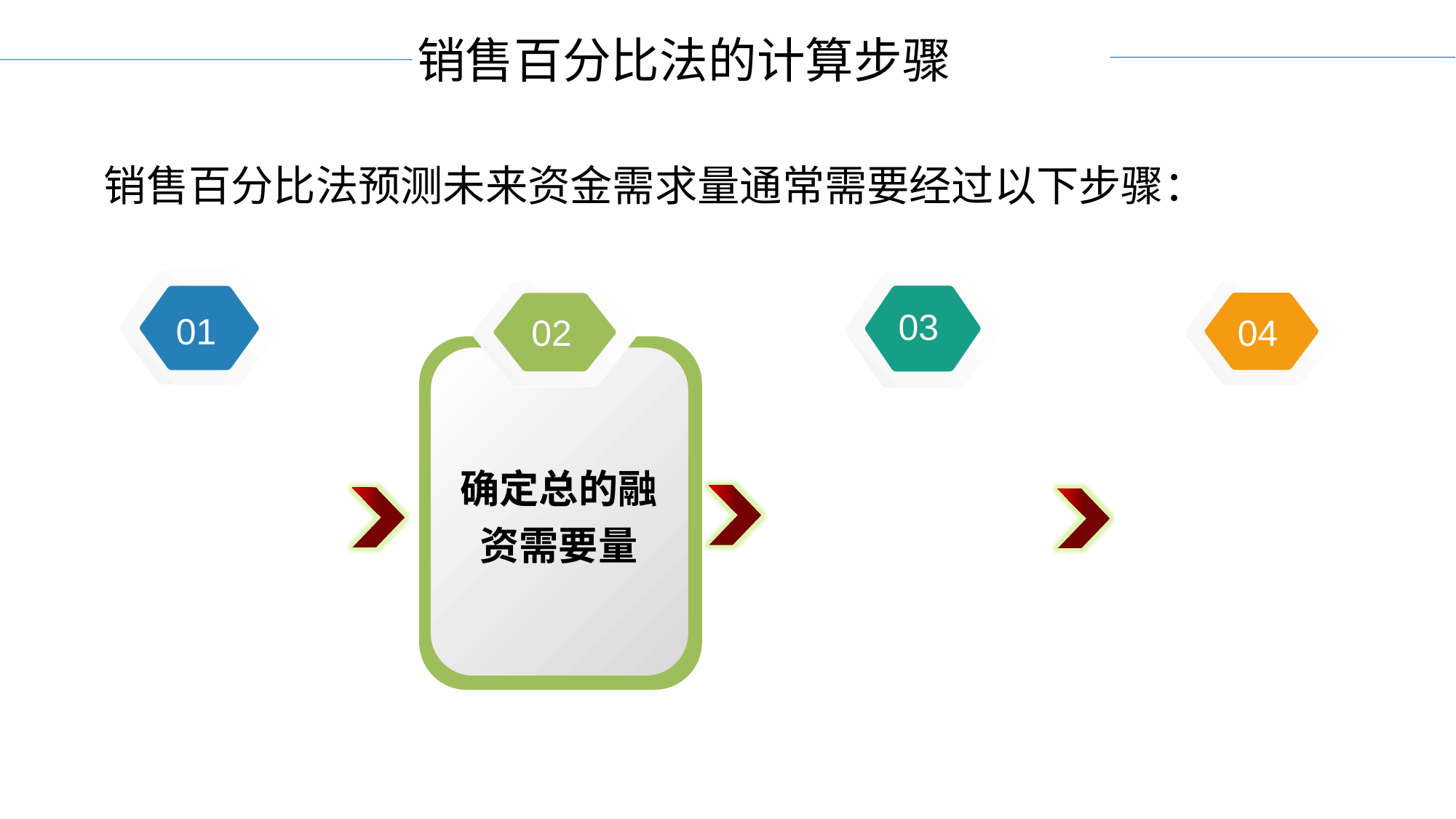

销售百分比法的计算步骤

销售百分比法预测未来资金需求量通常需要经过以下步骤：

01

确定变动资产和变动负债，并计算其增加额。

03

预计留存收
益增加额

02

确定总的融资需要量

04

确定外部融资需要量

7